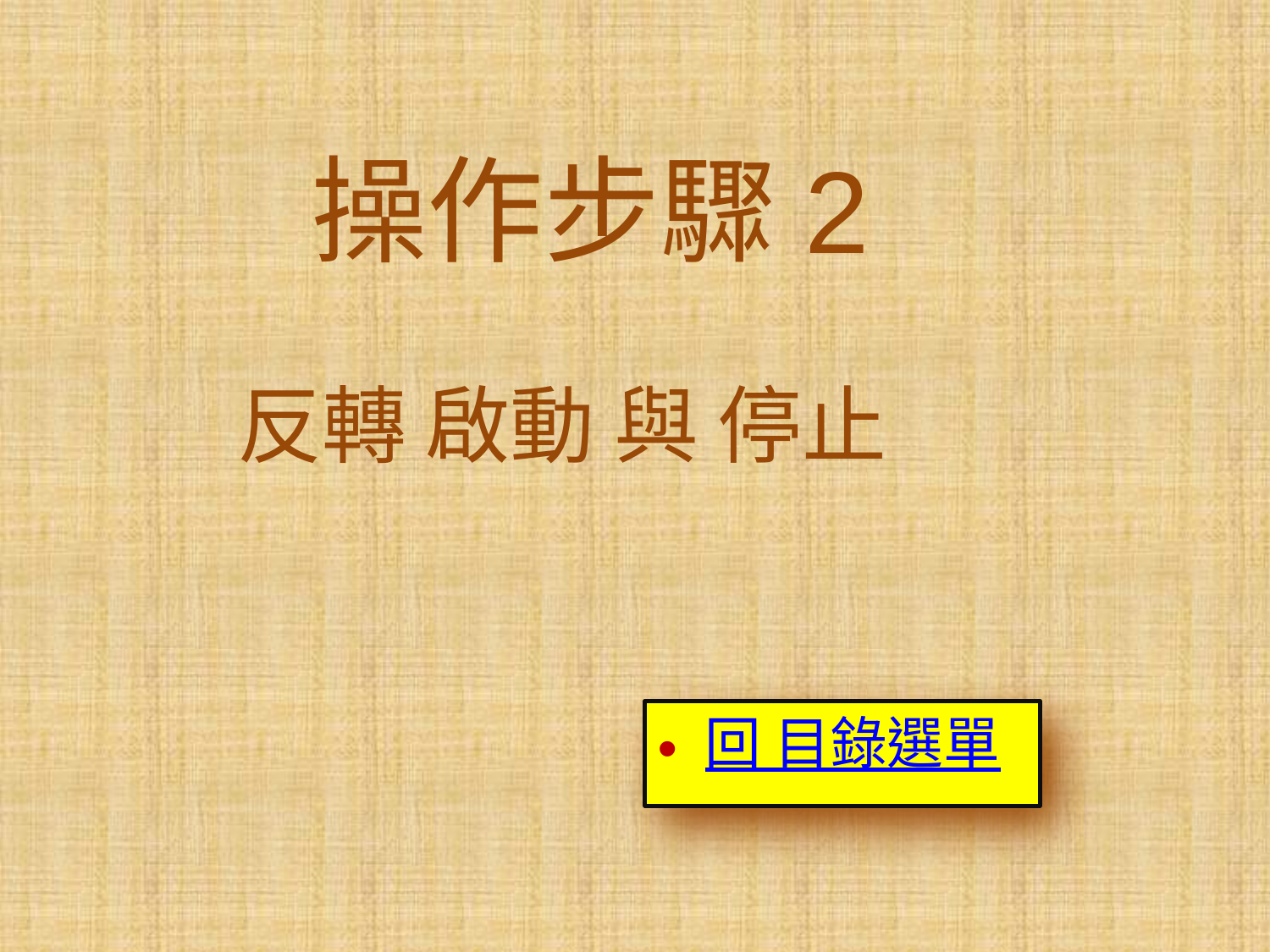

操作步驟2
反轉 啟動 與 停止
回 目錄選單